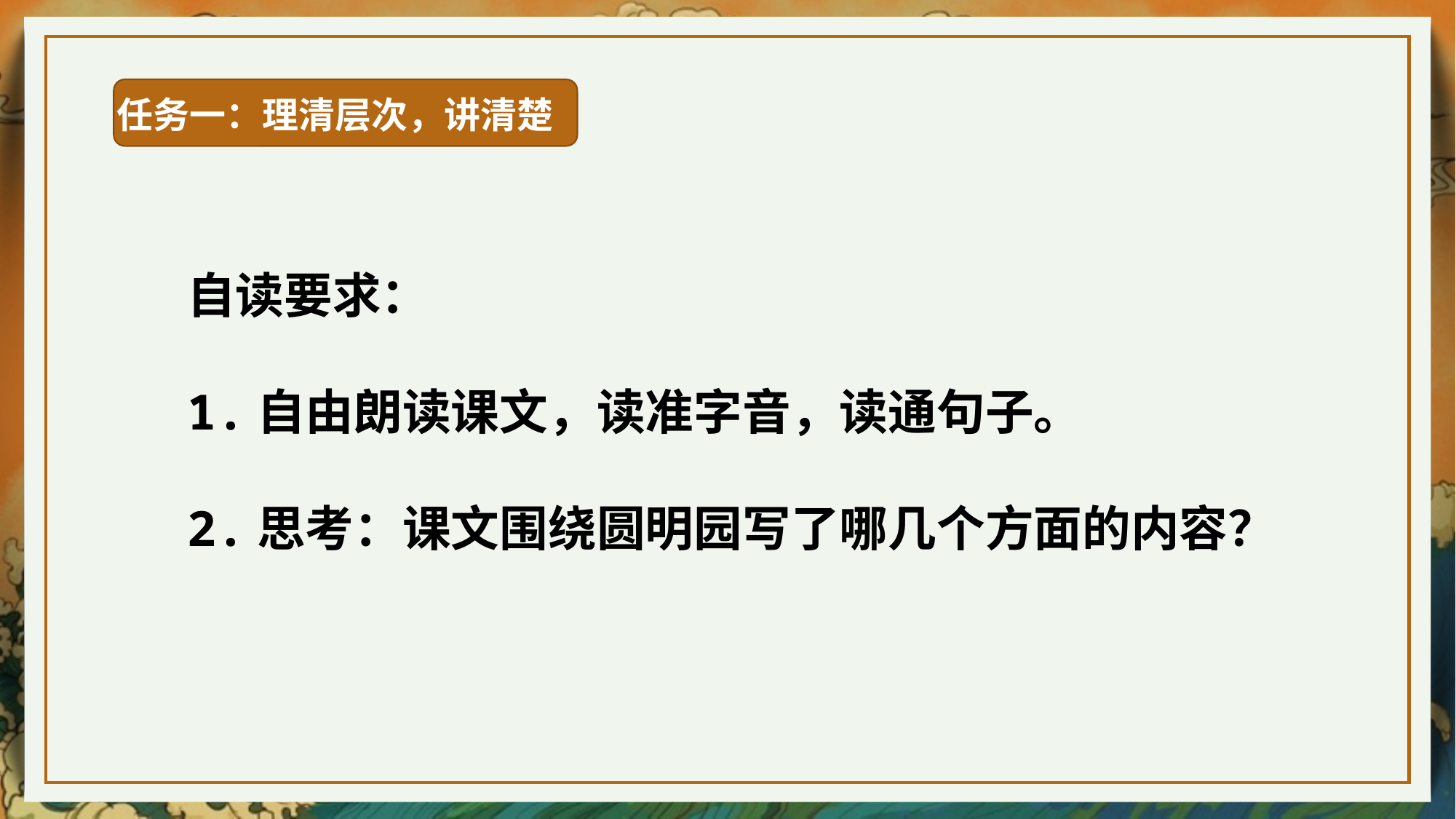

任务一：理清层次，讲清楚
自读要求：
1.自由朗读课文，读准字音，读通句子。
2.思考：课文围绕圆明园写了哪几个方面的内容？